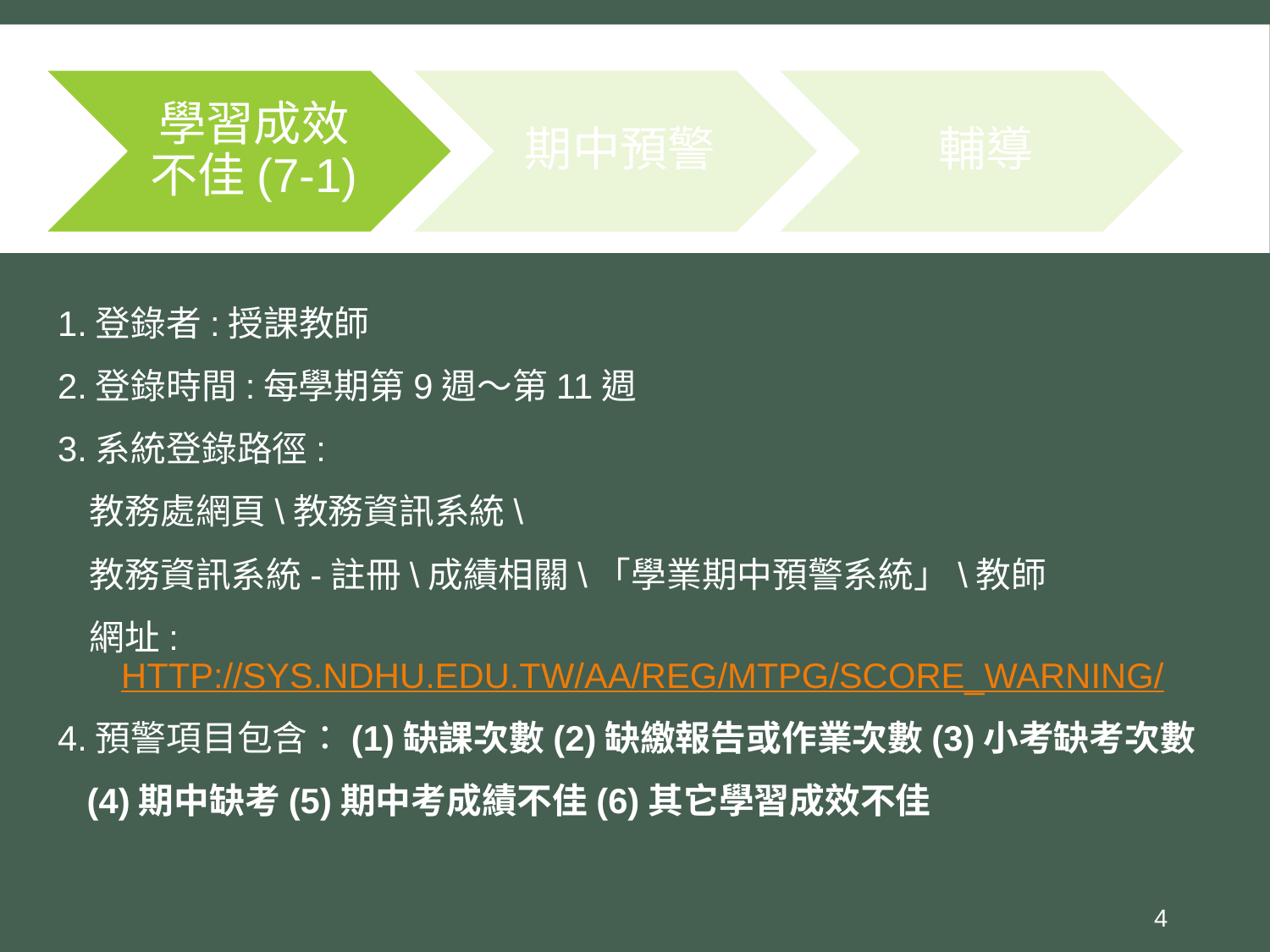

學習成效不佳(7-1)
期中預警
輔導
1.登錄者:授課教師
2.登錄時間:每學期第9週～第11週
3.系統登錄路徑:
   教務處網頁\教務資訊系統\
   教務資訊系統-註冊\成績相關\「學業期中預警系統」\教師
   網址: http://sys.ndhu.edu.tw/AA/REG/MTPG/score_warning/
4.預警項目包含：(1)缺課次數(2)缺繳報告或作業次數(3)小考缺考次數
   (4)期中缺考(5)期中考成績不佳(6)其它學習成效不佳

4